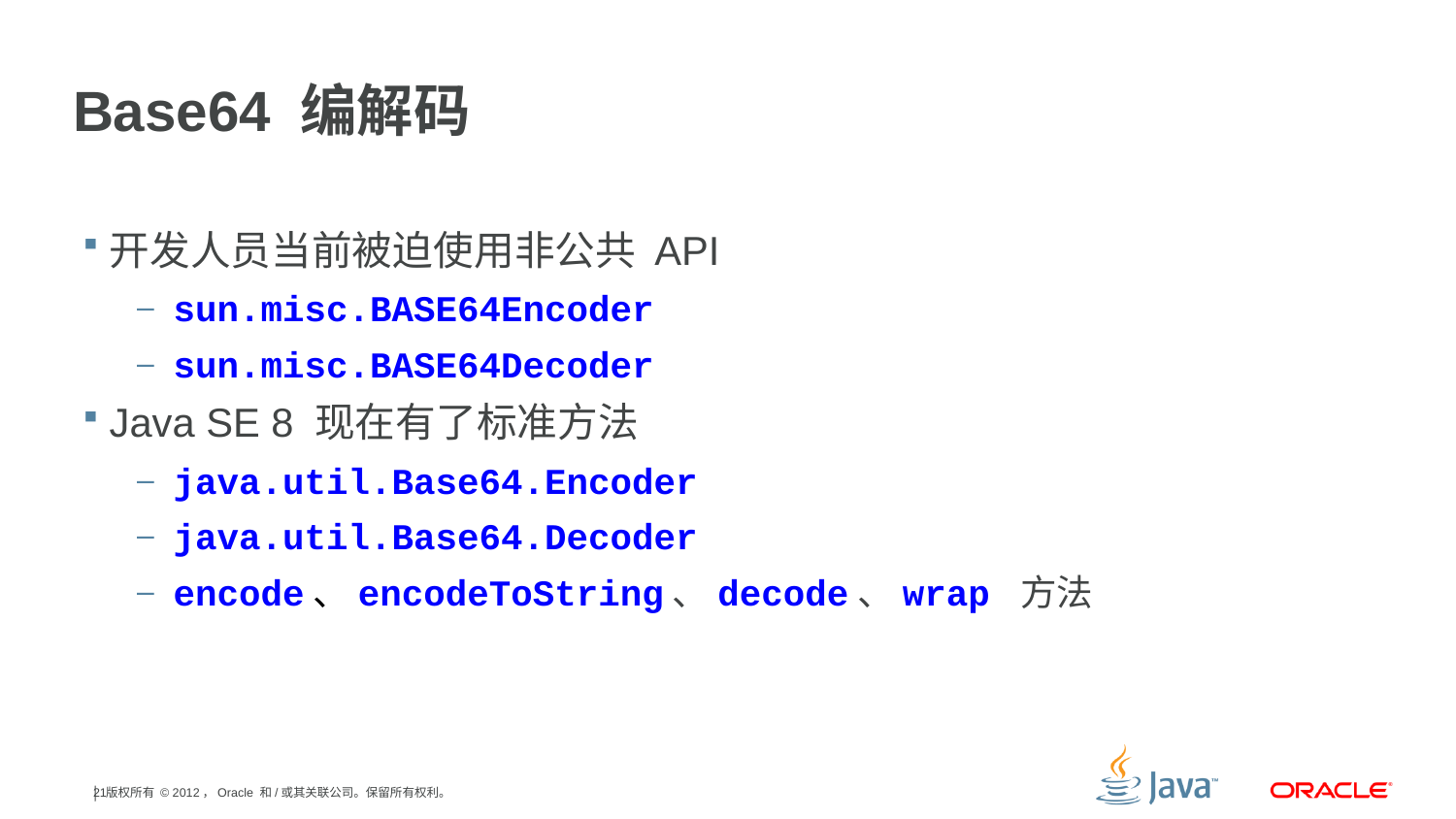

# Base64 编解码
开发人员当前被迫使用非公共 API
sun.misc.BASE64Encoder
sun.misc.BASE64Decoder
Java SE 8 现在有了标准方法
java.util.Base64.Encoder
java.util.Base64.Decoder
encode、encodeToString、decode、wrap 方法